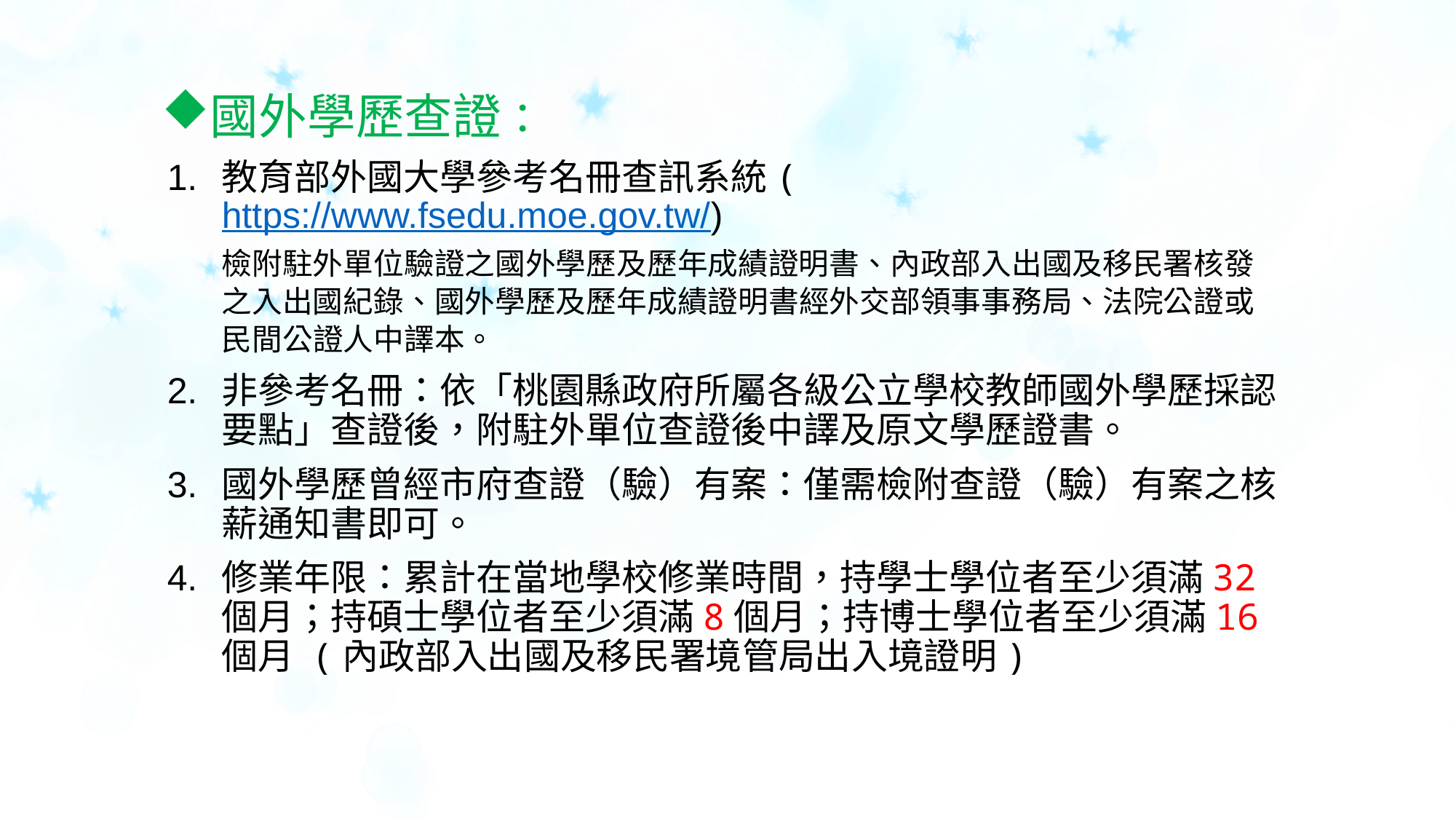

國外學歷查證：
教育部外國大學參考名冊查訊系統(https://www.fsedu.moe.gov.tw/)
檢附駐外單位驗證之國外學歷及歷年成績證明書、內政部入出國及移民署核發之入出國紀錄、國外學歷及歷年成績證明書經外交部領事事務局、法院公證或民間公證人中譯本。
非參考名冊：依「桃園縣政府所屬各級公立學校教師國外學歷採認要點」查證後，附駐外單位查證後中譯及原文學歷證書。
國外學歷曾經市府查證（驗）有案：僅需檢附查證（驗）有案之核薪通知書即可。
修業年限：累計在當地學校修業時間，持學士學位者至少須滿32個月；持碩士學位者至少須滿8個月；持博士學位者至少須滿16個月 (內政部入出國及移民署境管局出入境證明)